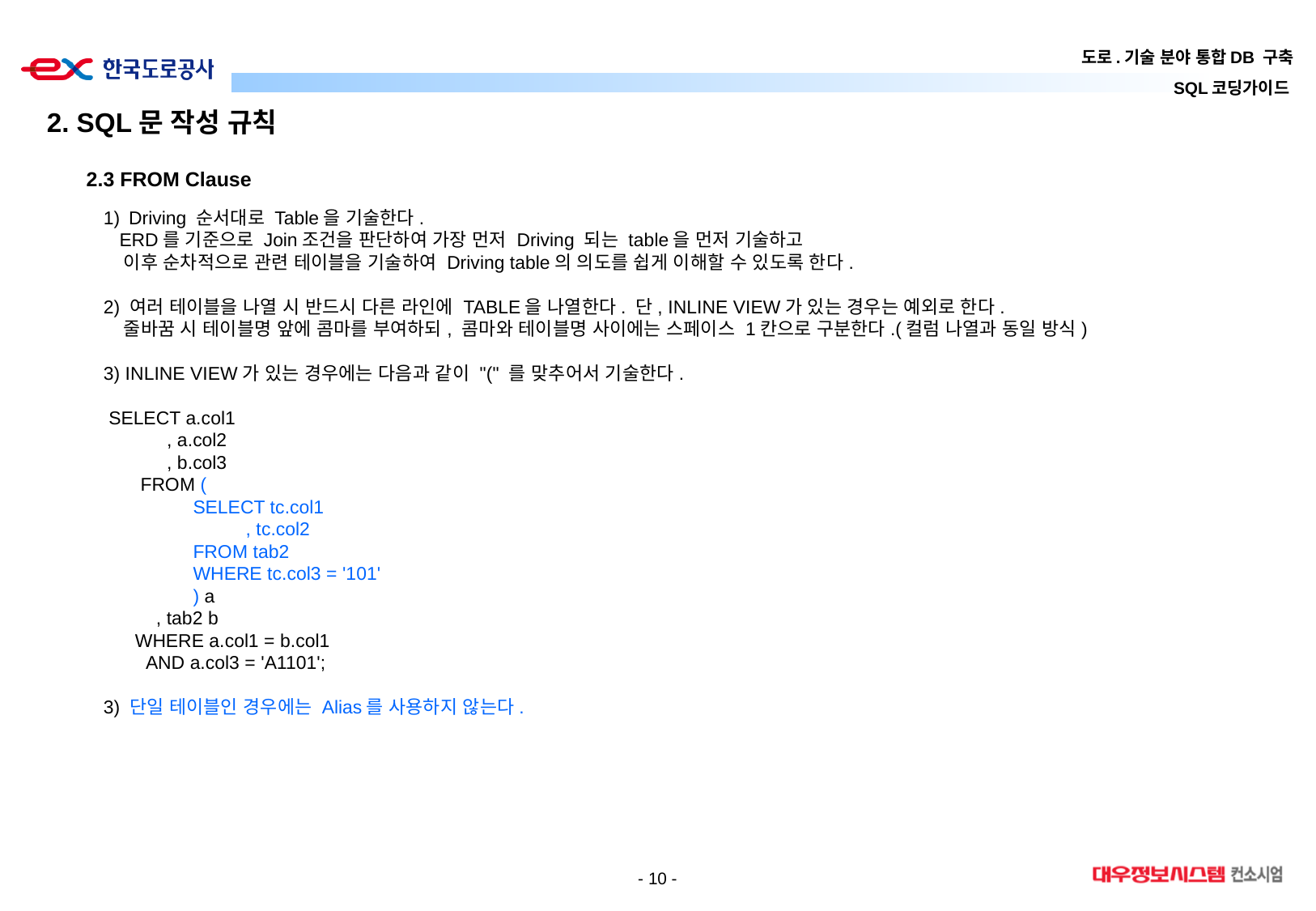

2. SQL문 작성 규칙
2.3 FROM Clause
Driving 순서대로 Table을 기술한다.
   ERD를 기준으로 Join조건을 판단하여 가장 먼저 Driving 되는 table을 먼저 기술하고
   이후 순차적으로 관련 테이블을 기술하여 Driving table의 의도를 쉽게 이해할 수 있도록 한다.

2) 여러 테이블을 나열 시 반드시 다른 라인에 TABLE을 나열한다. 단, INLINE VIEW가 있는 경우는 예외로 한다.
   줄바꿈 시 테이블명 앞에 콤마를 부여하되, 콤마와 테이블명 사이에는 스페이스 1칸으로 구분한다.(컬럼 나열과 동일 방식)

3) INLINE VIEW가 있는 경우에는 다음과 같이 "(" 를 맞추어서 기술한다.

 SELECT a.col1
            , a.col2
            , b.col3
       FROM (
                 SELECT tc.col1
                           , tc.col2
                 FROM tab2
                 WHERE tc.col3 = '101'
                 ) a
          , tab2 b
      WHERE a.col1 = b.col1
        AND a.col3 = 'A1101';

3) 단일 테이블인 경우에는 Alias를 사용하지 않는다.